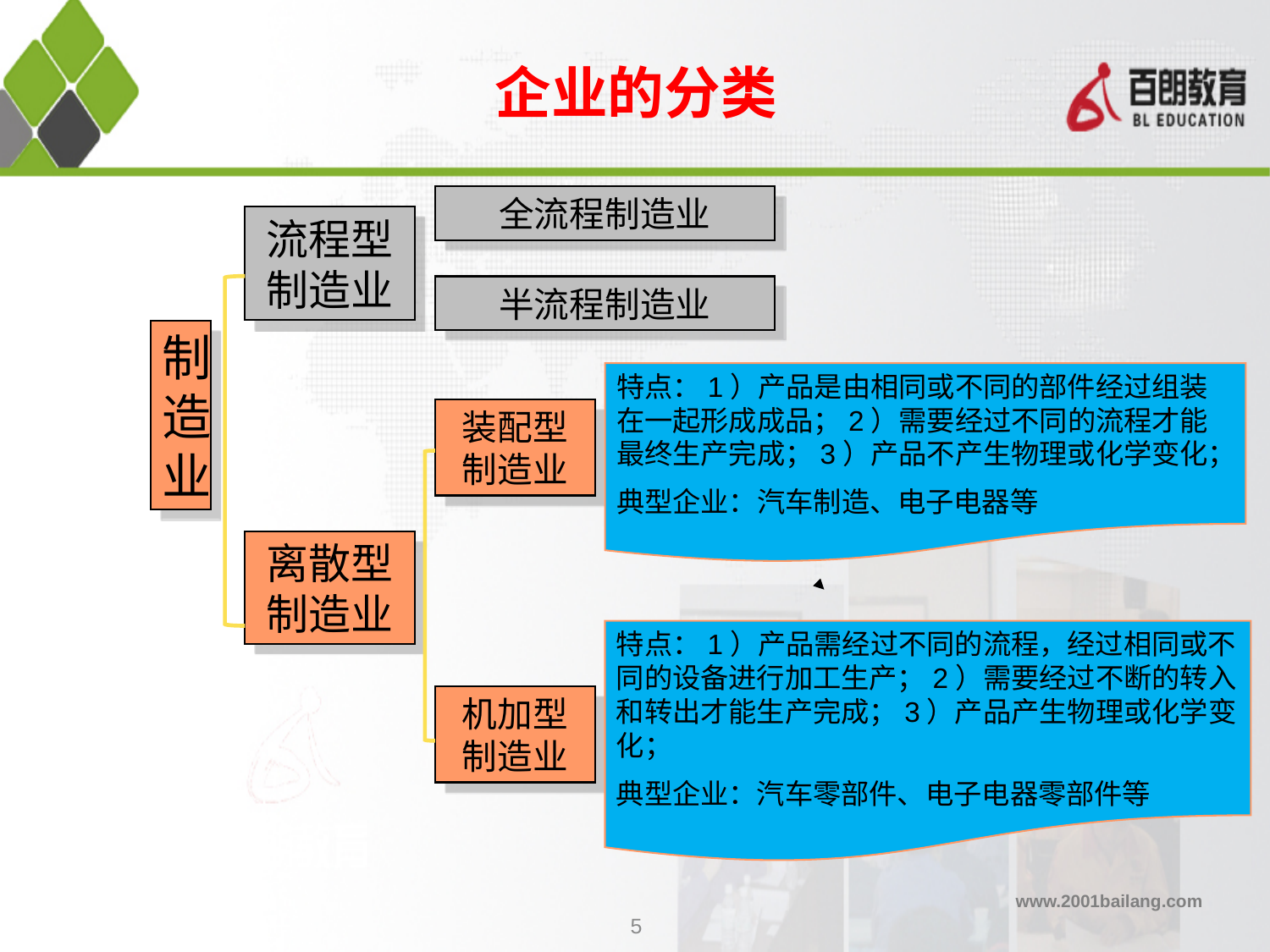

# 企业的分类
全流程制造业
流程型制造业

半流程制造业
制造业
特点：1）产品是由相同或不同的部件经过组装在一起形成成品；2）需要经过不同的流程才能最终生产完成；3）产品不产生物理或化学变化；
典型企业：汽车制造、电子电器等
装配型制造业

离散型制造业

特点：1）产品需经过不同的流程，经过相同或不同的设备进行加工生产；2）需要经过不断的转入和转出才能生产完成；3）产品产生物理或化学变化；
典型企业：汽车零部件、电子电器零部件等
机加型制造业
5